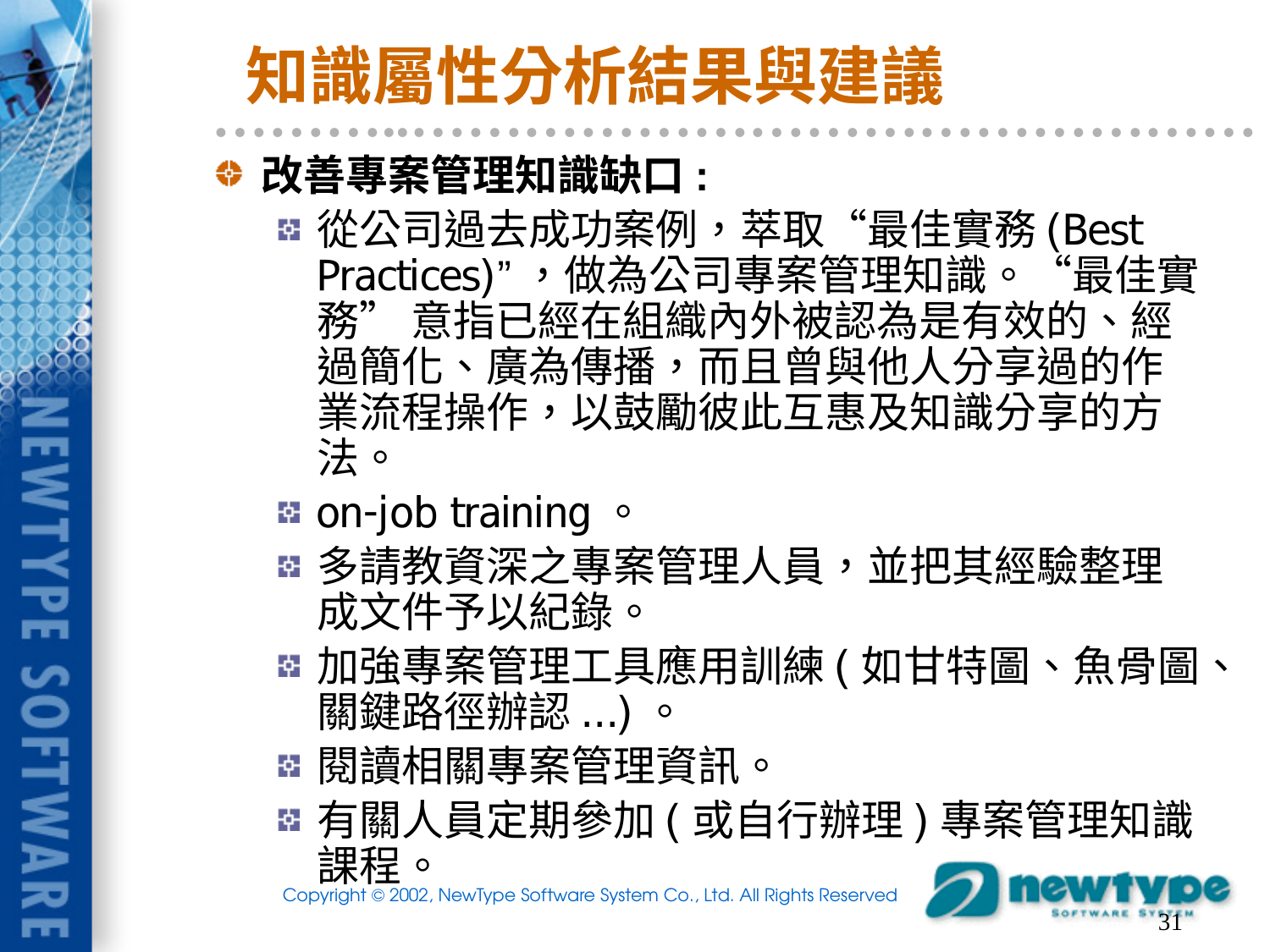

# 知識屬性分析結果與建議
改善專案管理知識缺口:
從公司過去成功案例，萃取“最佳實務(Best Practices)”，做為公司專案管理知識。“最佳實務” 意指已經在組織內外被認為是有效的、經過簡化、廣為傳播，而且曾與他人分享過的作業流程操作，以鼓勵彼此互惠及知識分享的方法。
on-job training。
多請教資深之專案管理人員，並把其經驗整理成文件予以紀錄。
加強專案管理工具應用訓練(如甘特圖、魚骨圖、關鍵路徑辦認...)。
閱讀相關專案管理資訊。
有關人員定期參加(或自行辦理)專案管理知識課程。
31